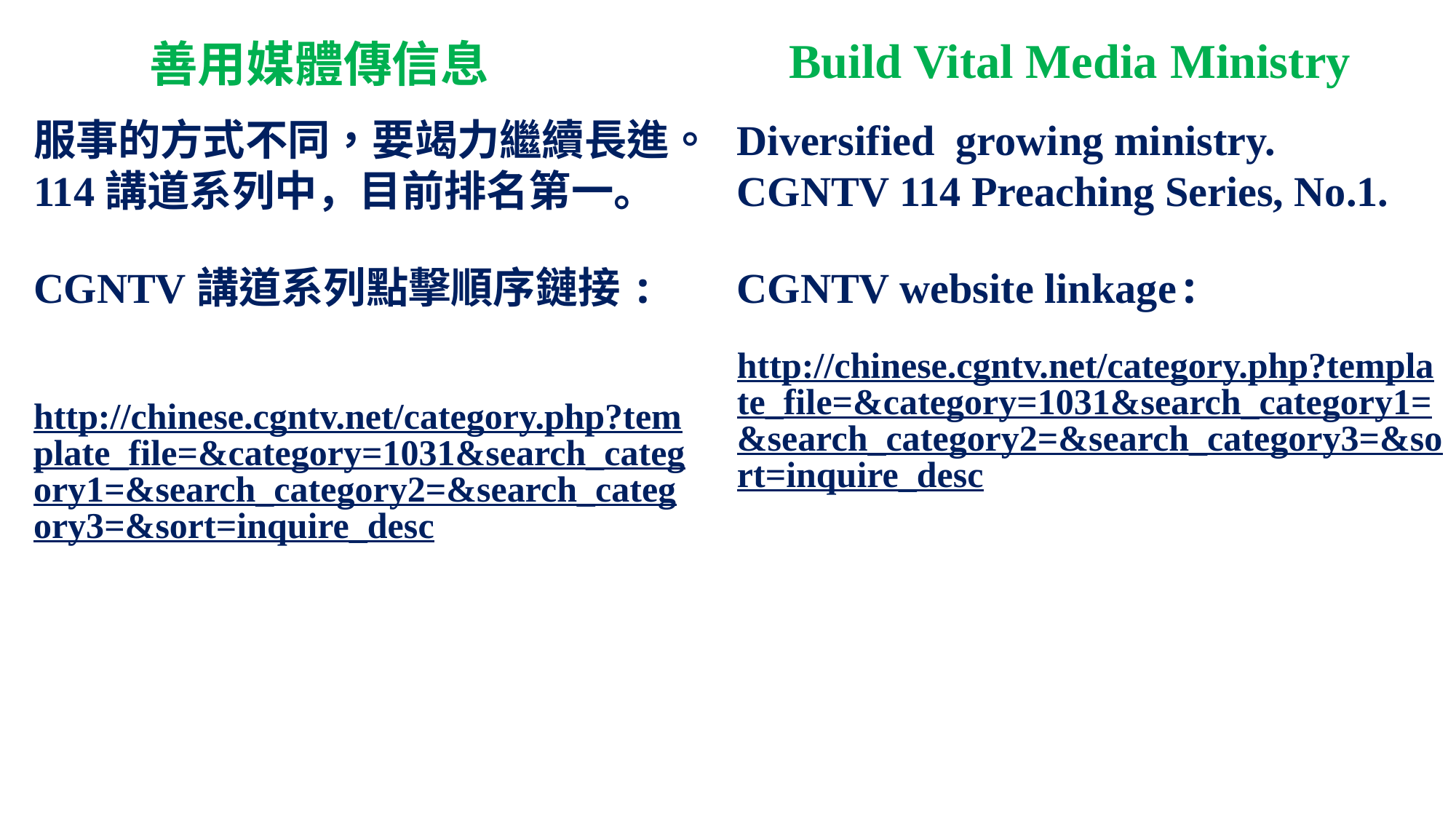

# 善用媒體傳信息
Build Vital Media Ministry
服事的方式不同，要竭力繼續長進。
114講道系列中，目前排名第一。

CGNTV講道系列點擊順序鏈接:

http://chinese.cgntv.net/category.php?template_file=&category=1031&search_category1=&search_category2=&search_category3=&sort=inquire_desc
Diversified  growing ministry.
CGNTV 114 Preaching Series, No.1.

CGNTV website linkage:

http://chinese.cgntv.net/category.php?template_file=&category=1031&search_category1=&search_category2=&search_category3=&sort=inquire_desc